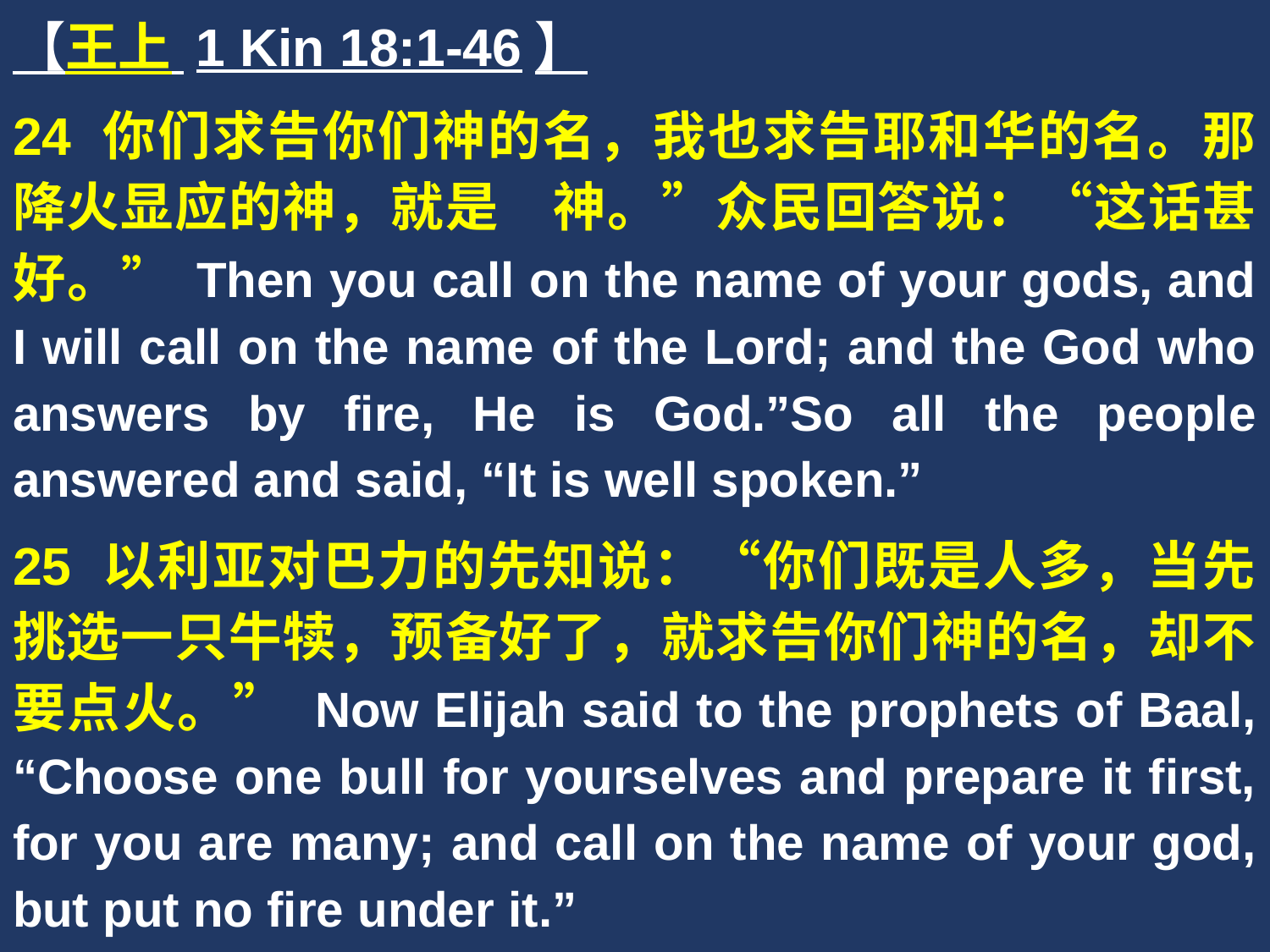

【王上 1 Kin 18:1-46】
24 你们求告你们神的名，我也求告耶和华的名。那降火显应的神，就是　神。”众民回答说：“这话甚好。” Then you call on the name of your gods, and I will call on the name of the Lord; and the God who answers by fire, He is God.”So all the people answered and said, “It is well spoken.”
25 以利亚对巴力的先知说：“你们既是人多，当先挑选一只牛犊，预备好了，就求告你们神的名，却不要点火。” Now Elijah said to the prophets of Baal, “Choose one bull for yourselves and prepare it first, for you are many; and call on the name of your god, but put no fire under it.”